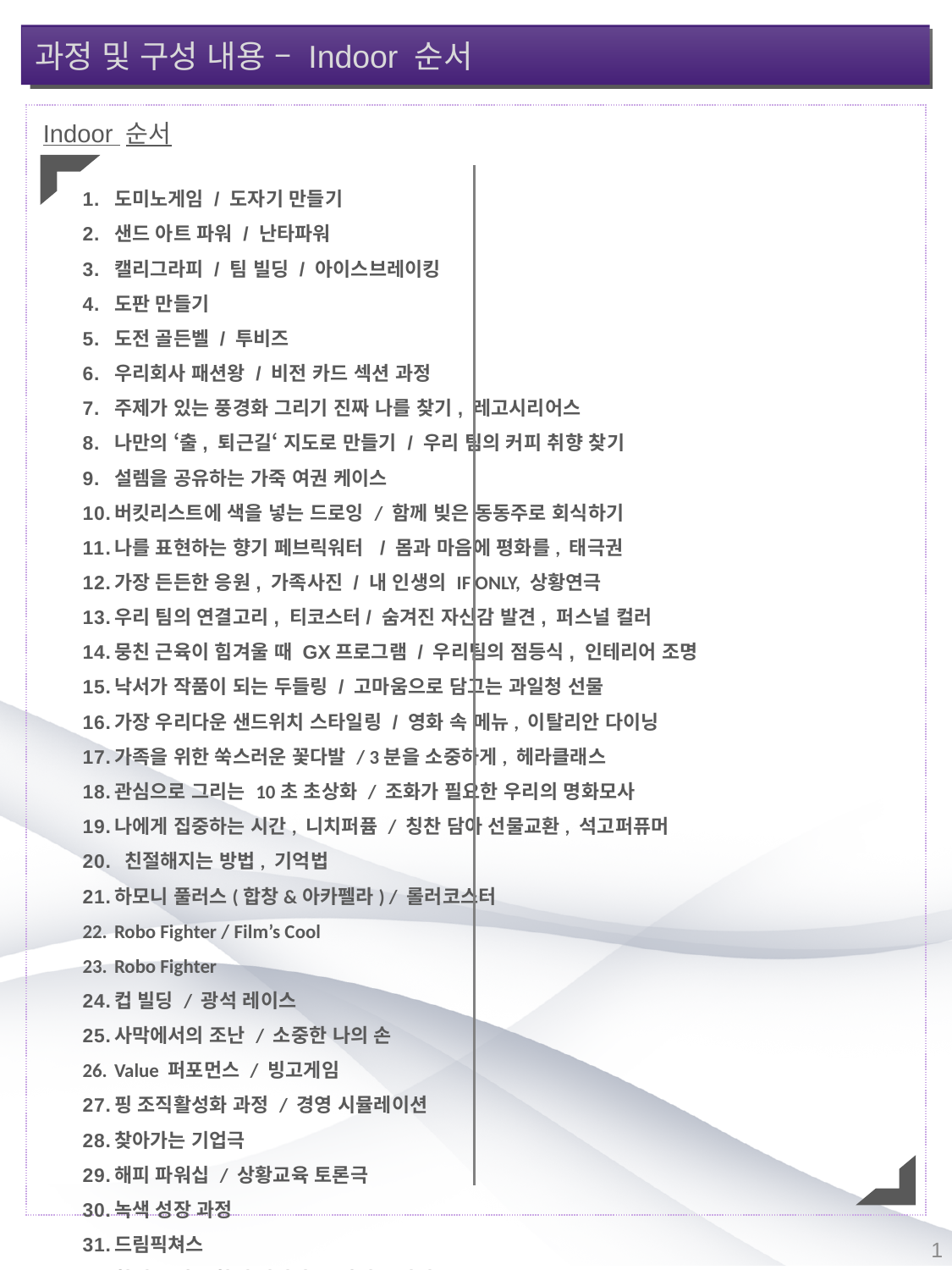

과정 및 구성 내용 – Indoor 순서

Indoor 순서

도미노게임 / 도자기 만들기
샌드 아트 파워 / 난타파워
캘리그라피 / 팀 빌딩 / 아이스브레이킹
도판 만들기
도전 골든벨 / 투비즈
우리회사 패션왕 / 비전 카드 섹션 과정
주제가 있는 풍경화 그리기 진짜 나를 찾기, 레고시리어스
나만의 ‘출, 퇴근길‘ 지도로 만들기 / 우리 팀의 커피 취향 찾기
설렘을 공유하는 가죽 여권 케이스
버킷리스트에 색을 넣는 드로잉 / 함께 빚은 동동주로 회식하기
나를 표현하는 향기 페브릭워터  / 몸과 마음에 평화를, 태극권
가장 든든한 응원, 가족사진 / 내 인생의 IF ONLY, 상황연극
우리 팀의 연결고리, 티코스터/ 숨겨진 자신감 발견, 퍼스널 컬러
뭉친 근육이 힘겨울 때 GX프로그램 / 우리팀의 점등식, 인테리어 조명
낙서가 작품이 되는 두들링 / 고마움으로 담그는 과일청 선물
가장 우리다운 샌드위치 스타일링 / 영화 속 메뉴, 이탈리안 다이닝
가족을 위한 쑥스러운 꽃다발 / 3분을 소중하게, 헤라클래스
관심으로 그리는 10초 초상화 / 조화가 필요한 우리의 명화모사
나에게 집중하는 시간, 니치퍼퓸 / 칭찬 담아 선물교환, 석고퍼퓨머
 친절해지는 방법, 기억법
하모니 풀러스(합창&아카펠라) / 롤러코스터
Robo Fighter / Film’s Cool
Robo Fighter
컵 빌딩 / 광석 레이스
사막에서의 조난 / 소중한 나의 손
Value 퍼포먼스 / 빙고게임
핑 조직활성화 과정 / 경영 시뮬레이션
찾아가는 기업극
해피 파워십 / 상황교육 토론극
녹색 성장 과정
드림픽쳐스
함께 숨쉬고 함께 일하자 / 비전 브릿지

1